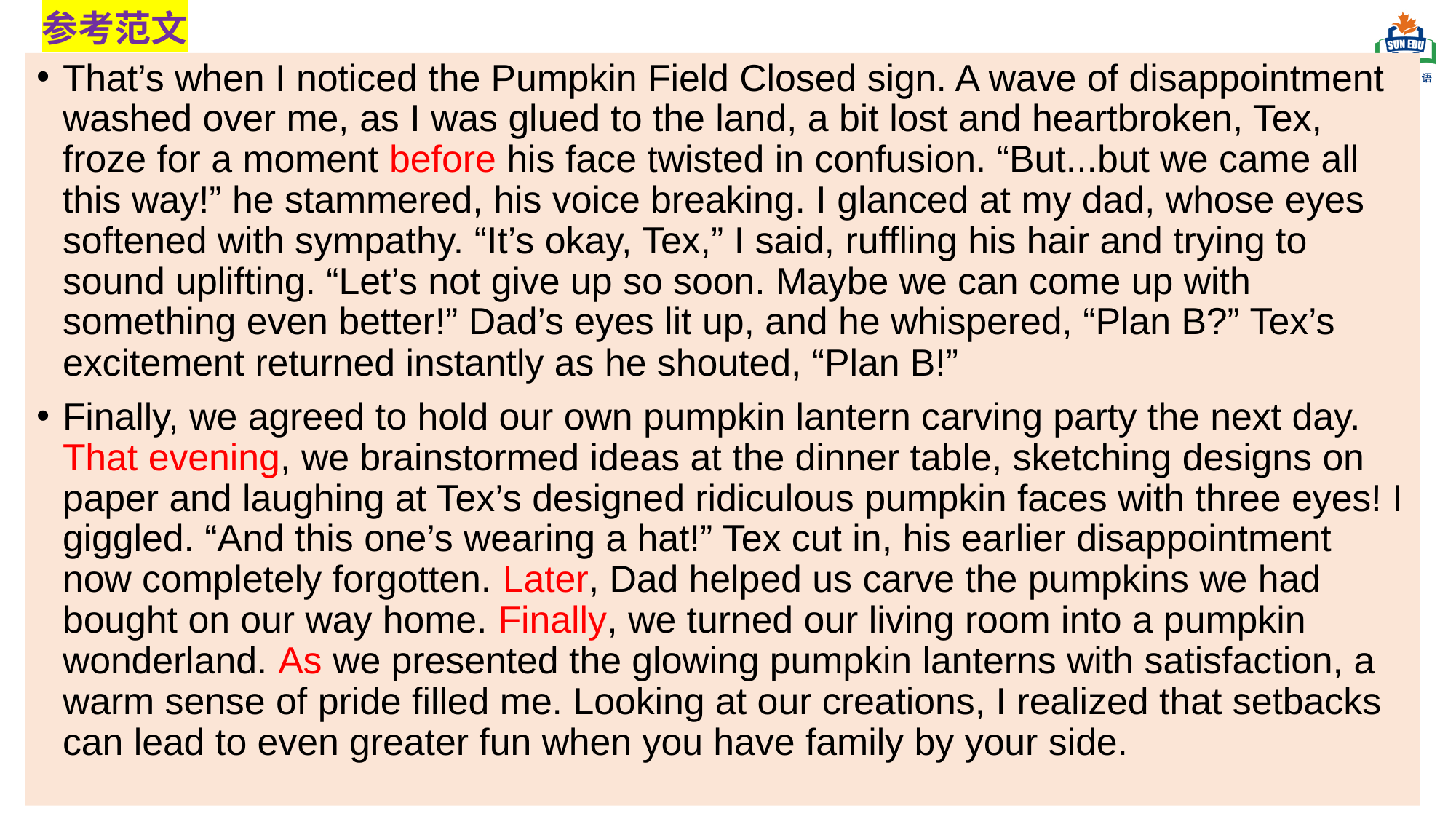

参考范文
That’s when I noticed the Pumpkin Field Closed sign. A wave of disappointment washed over me, as I was glued to the land, a bit lost and heartbroken, Tex, froze for a moment before his face twisted in confusion. “But...but we came all this way!” he stammered, his voice breaking. I glanced at my dad, whose eyes softened with sympathy. “It’s okay, Tex,” I said, ruffling his hair and trying to sound uplifting. “Let’s not give up so soon. Maybe we can come up with something even better!” Dad’s eyes lit up, and he whispered, “Plan B?” Tex’s excitement returned instantly as he shouted, “Plan B!”
Finally, we agreed to hold our own pumpkin lantern carving party the next day. That evening, we brainstormed ideas at the dinner table, sketching designs on paper and laughing at Tex’s designed ridiculous pumpkin faces with three eyes! I giggled. “And this one’s wearing a hat!” Tex cut in, his earlier disappointment now completely forgotten. Later, Dad helped us carve the pumpkins we had bought on our way home. Finally, we turned our living room into a pumpkin wonderland. As we presented the glowing pumpkin lanterns with satisfaction, a warm sense of pride filled me. Looking at our creations, I realized that setbacks can lead to even greater fun when you have family by your side.